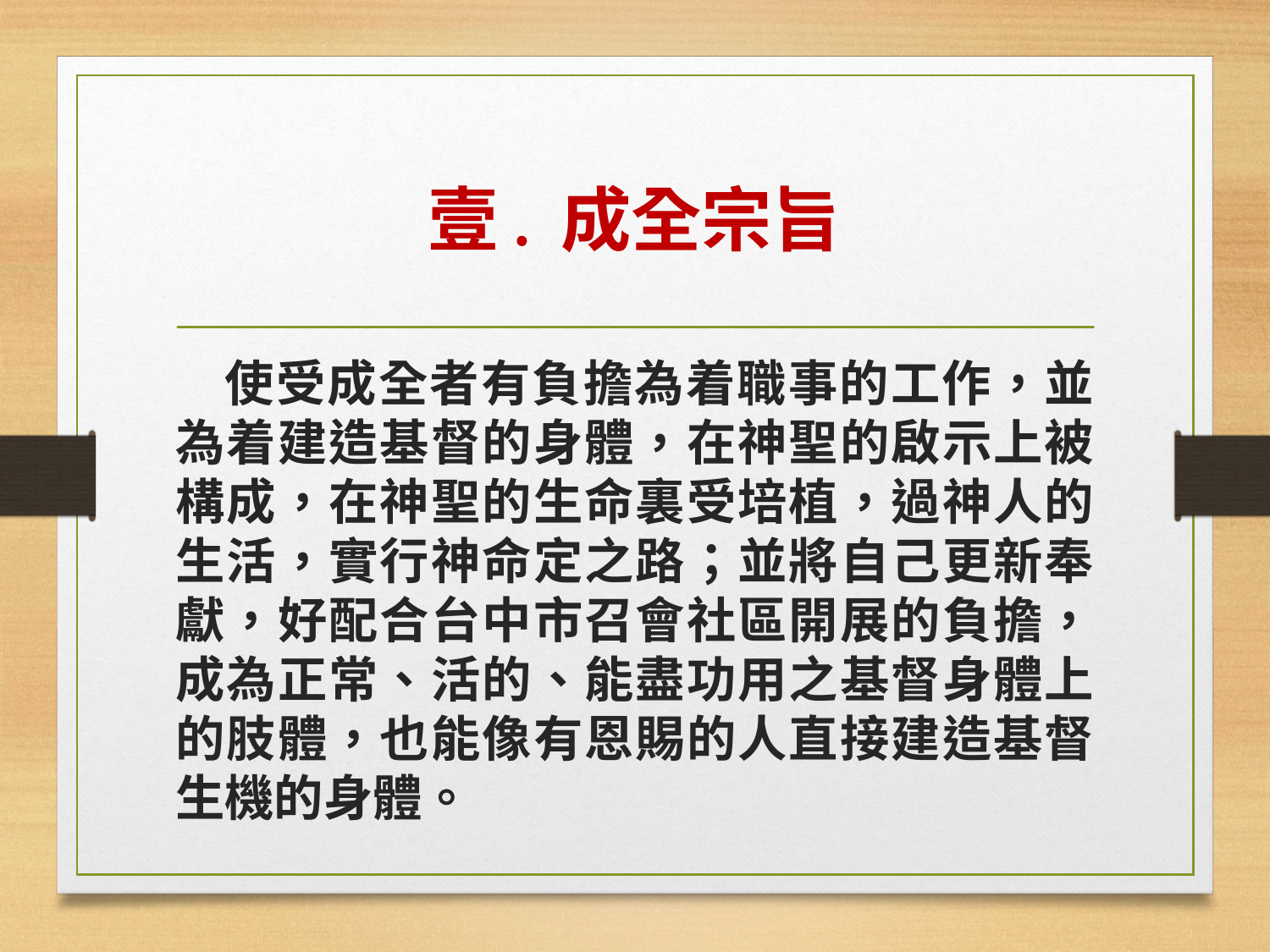

# 壹. 成全宗旨
使受成全者有負擔為着職事的工作，並為着建造基督的身體，在神聖的啟示上被構成，在神聖的生命裏受培植，過神人的生活，實行神命定之路；並將自己更新奉獻，好配合台中市召會社區開展的負擔，成為正常、活的、能盡功用之基督身體上的肢體，也能像有恩賜的人直接建造基督生機的身體。